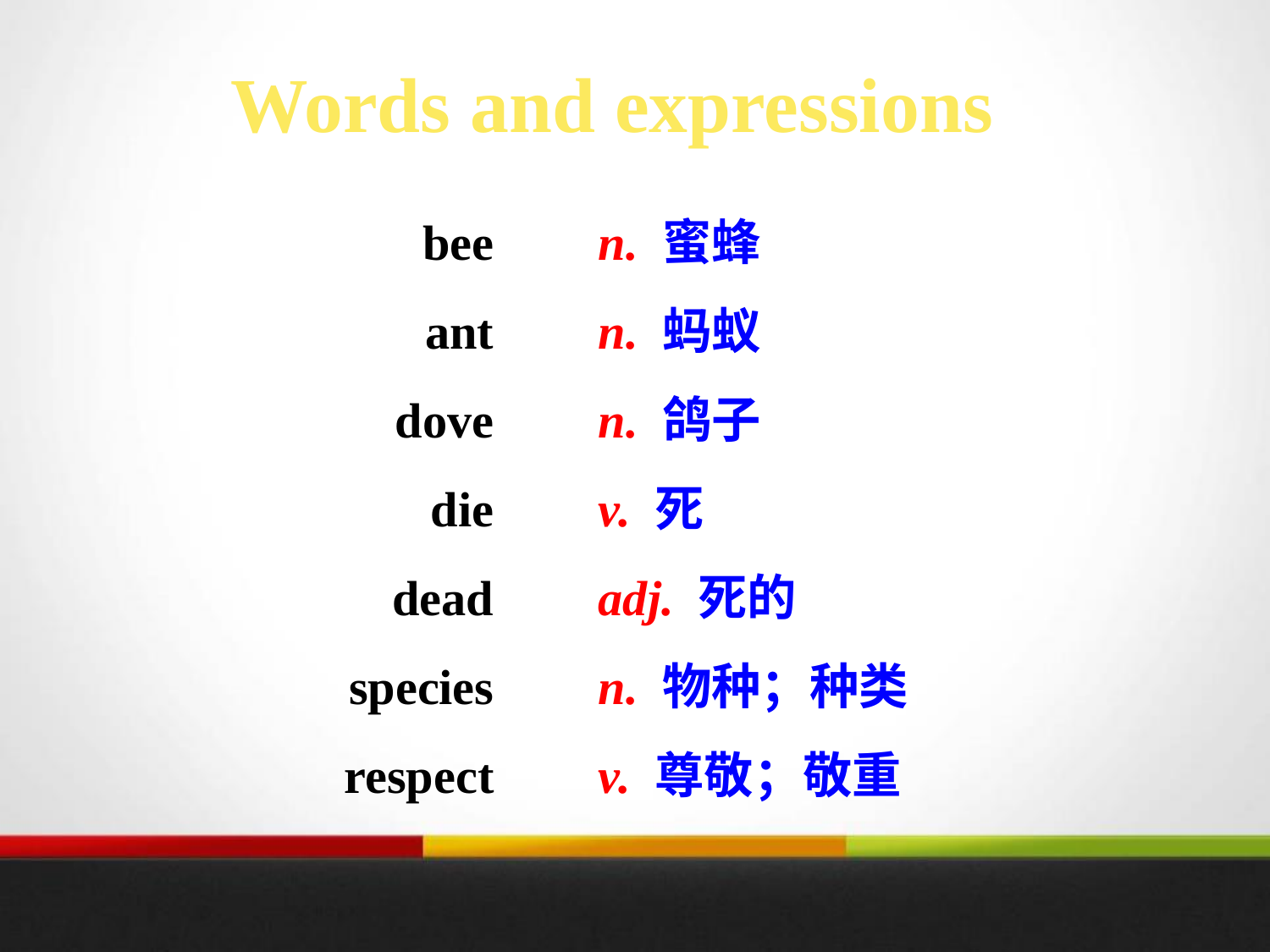

Words and expressions
bee
ant
dove
die
dead
species
respect

n. 蜜蜂
n. 蚂蚁
n. 鸽子
v. 死
adj. 死的
n. 物种；种类
v. 尊敬；敬重